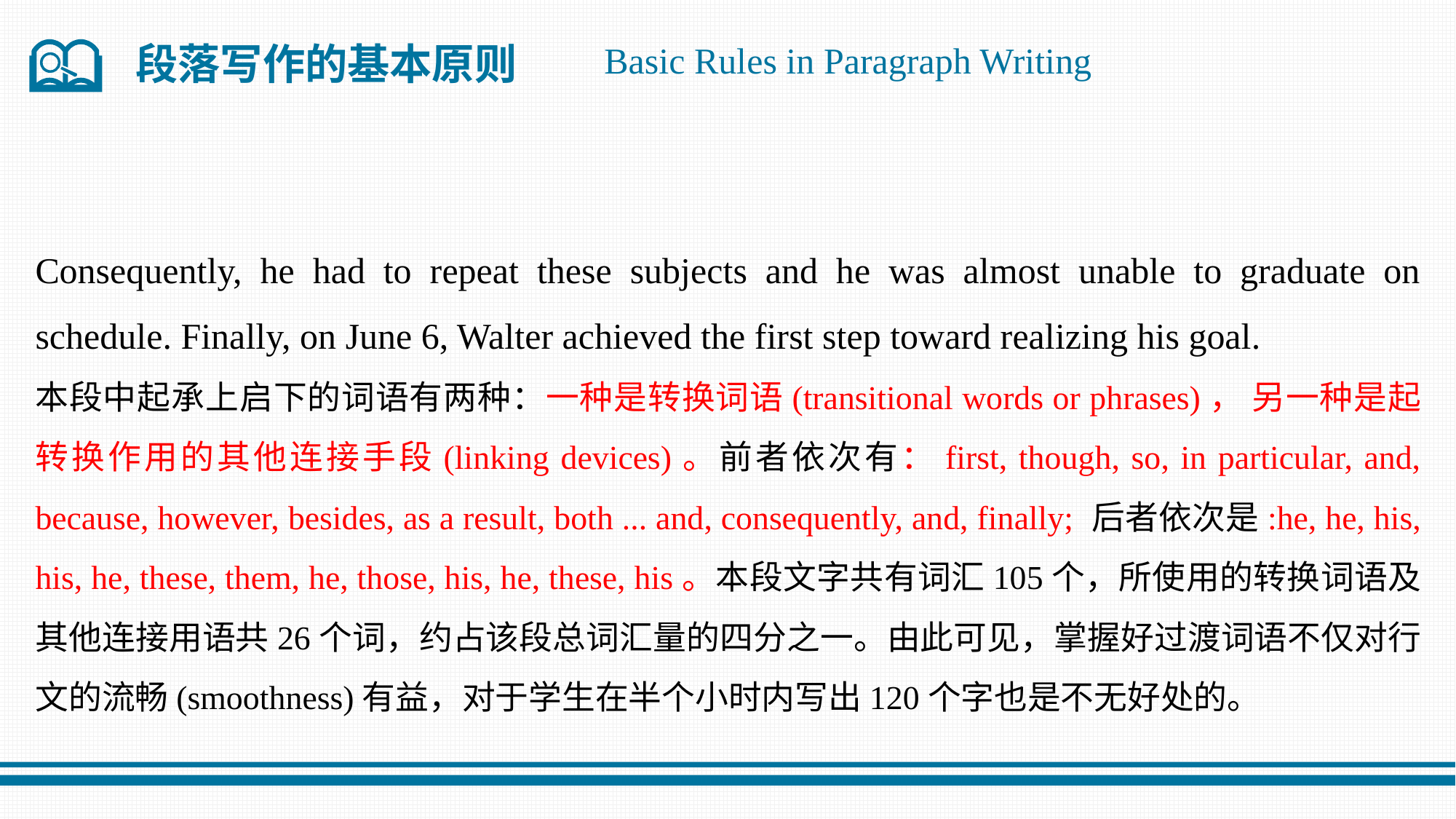

段落写作的基本原则
Basic Rules in Paragraph Writing

Consequently, he had to repeat these subjects and he was almost unable to graduate on schedule. Finally, on June 6, Walter achieved the first step toward realizing his goal.
本段中起承上启下的词语有两种：一种是转换词语(transitional words or phrases)， 另一种是起转换作用的其他连接手段(linking devices)。前者依次有：first, though, so, in particular, and, because, however, besides, as a result, both ... and, consequently, and, finally; 后者依次是:he, he, his, his, he, these, them, he, those, his, he, these, his。本段文字共有词汇105个，所使用的转换词语及其他连接用语共26个词，约占该段总词汇量的四分之一。由此可见，掌握好过渡词语不仅对行文的流畅(smoothness)有益，对于学生在半个小时内写出120个字也是不无好处的。